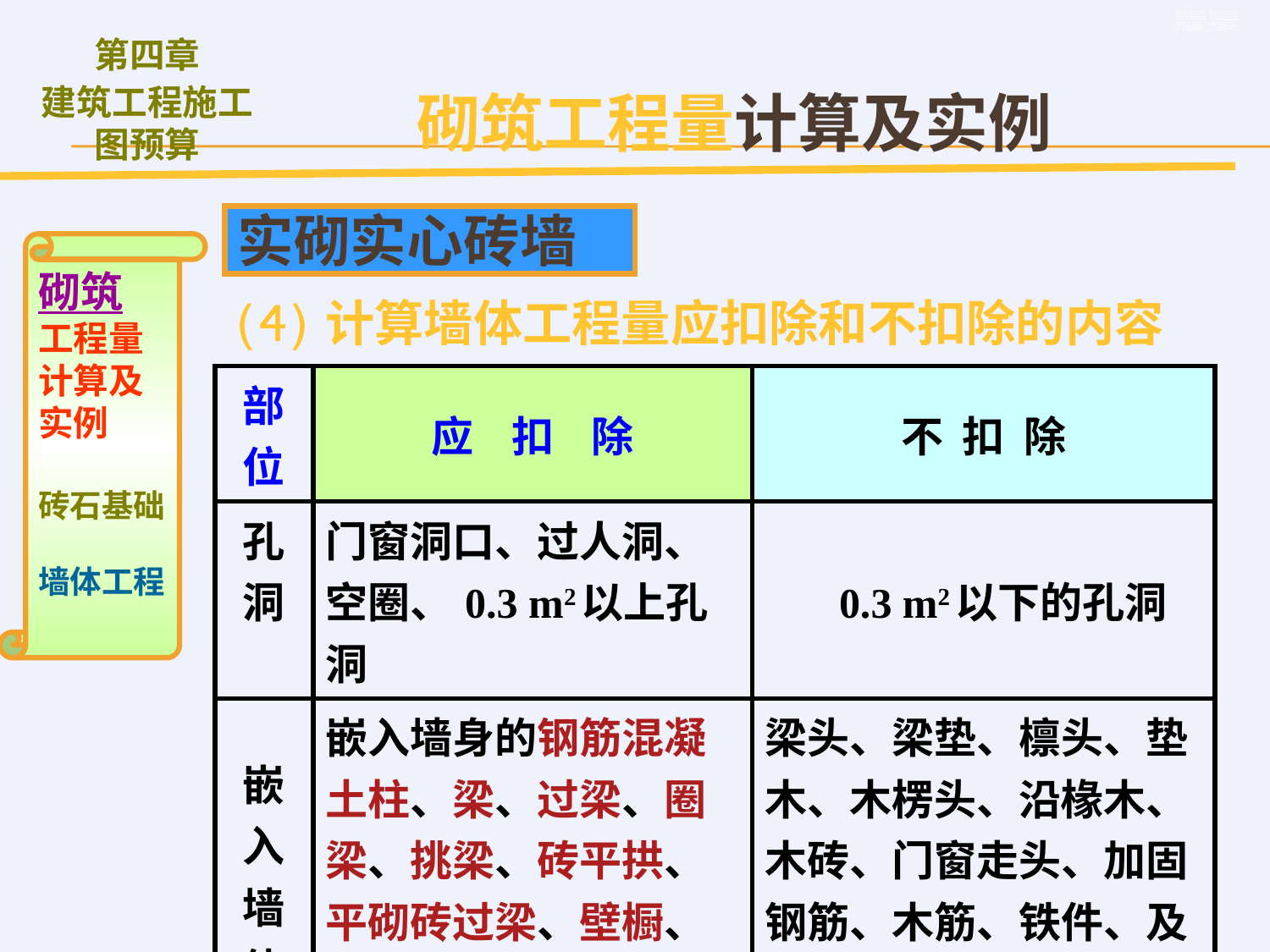

砌筑工程量计算及实例
实砌实心砖墙
砌筑
工程量计算及实例

砖石基础

墙体工程

(4)计算墙体工程量应扣除和不扣除的内容
| 部 位 | 应 扣 除 | 不 扣 除 |
| --- | --- | --- |
| 孔 洞 | 门窗洞口、过人洞、空圈、0.3 m2以上孔洞 | 0.3 m2以下的孔洞 |
| 嵌 入 墙 体 | 嵌入墙身的钢筋混凝土柱、梁、过梁、圈梁、挑梁、砖平拱、平砌砖过梁、壁橱、暖气包壁龛及嵌入内墙的板头 | 梁头、梁垫、檩头、垫木、木楞头、沿椽木、木砖、门窗走头、加固钢筋、木筋、铁件、及嵌入外墙的板头 |
48